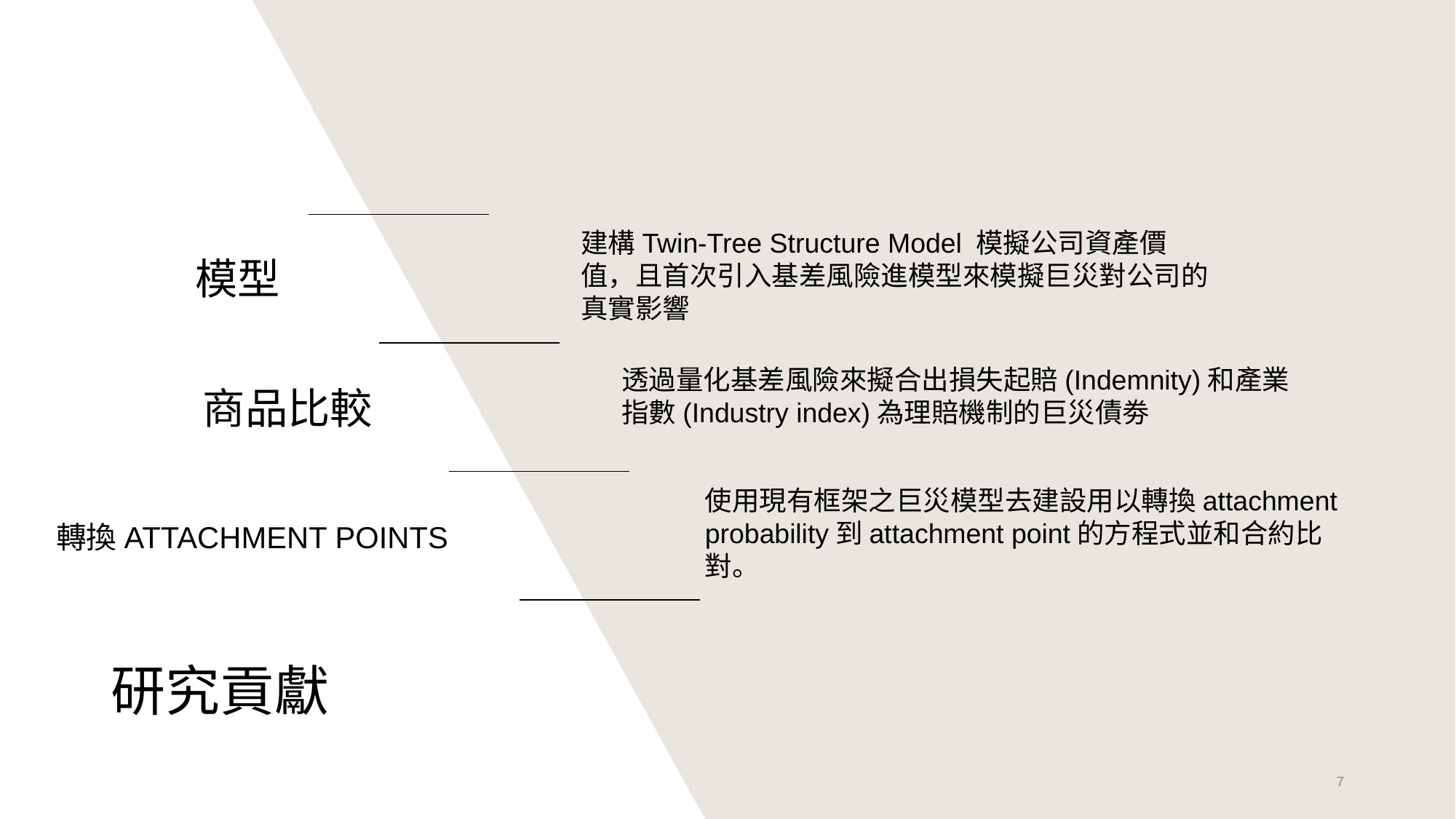

建構Twin-Tree Structure Model 模擬公司資產價值，且首次引入基差風險進模型來模擬巨災對公司的真實影響
模型
透過量化基差風險來擬合出損失起賠(Indemnity)和產業指數(Industry index)為理賠機制的巨災債劵
商品比較
使用現有框架之巨災模型去建設用以轉換attachment probability到attachment point的方程式並和合約比對。
轉換ATTACHMENT POINTS
# 研究貢獻
7